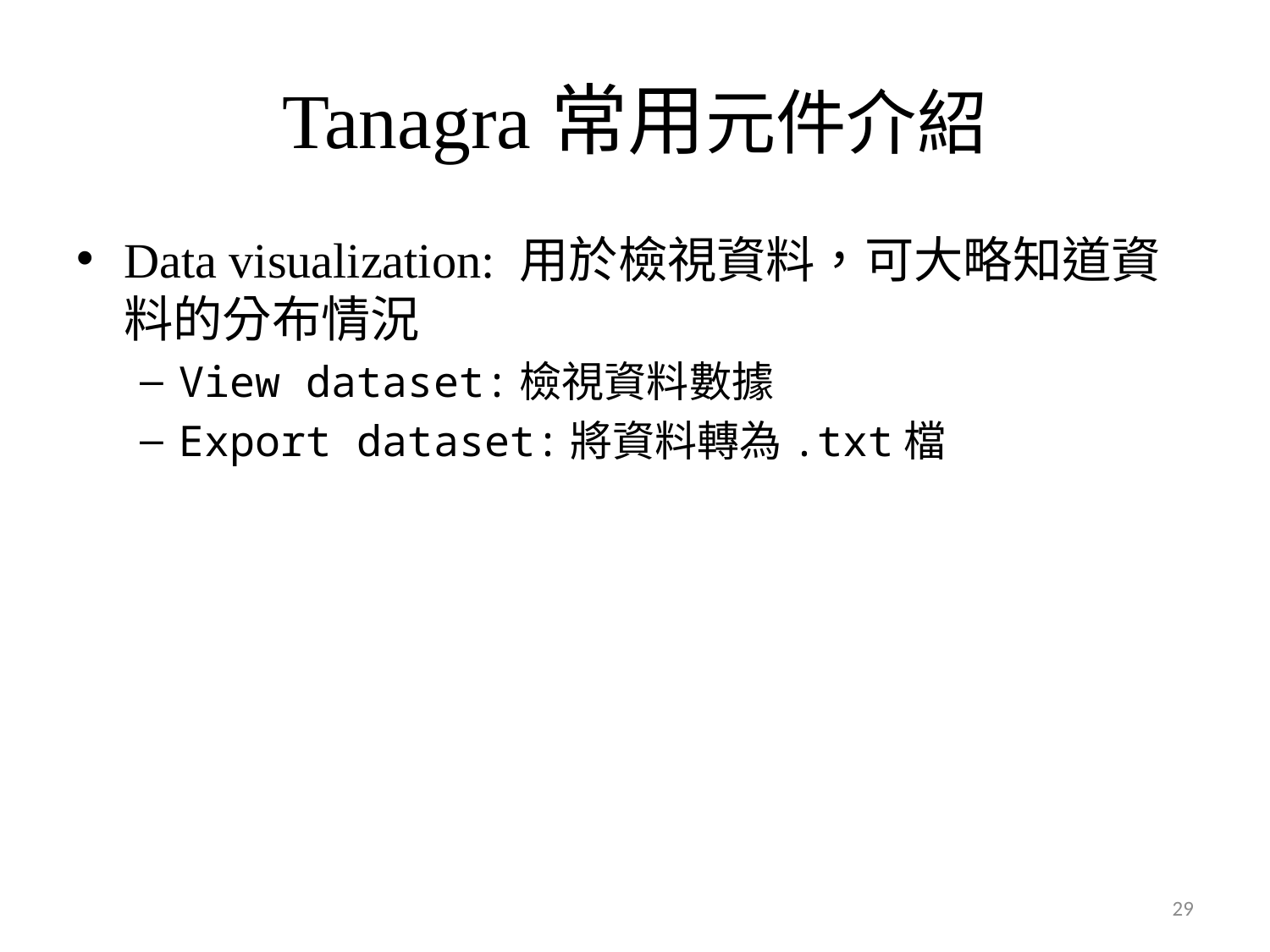

# Tanagra常用元件介紹
Data visualization: 用於檢視資料，可大略知道資料的分布情況
View dataset:檢視資料數據
Export dataset:將資料轉為.txt檔
29